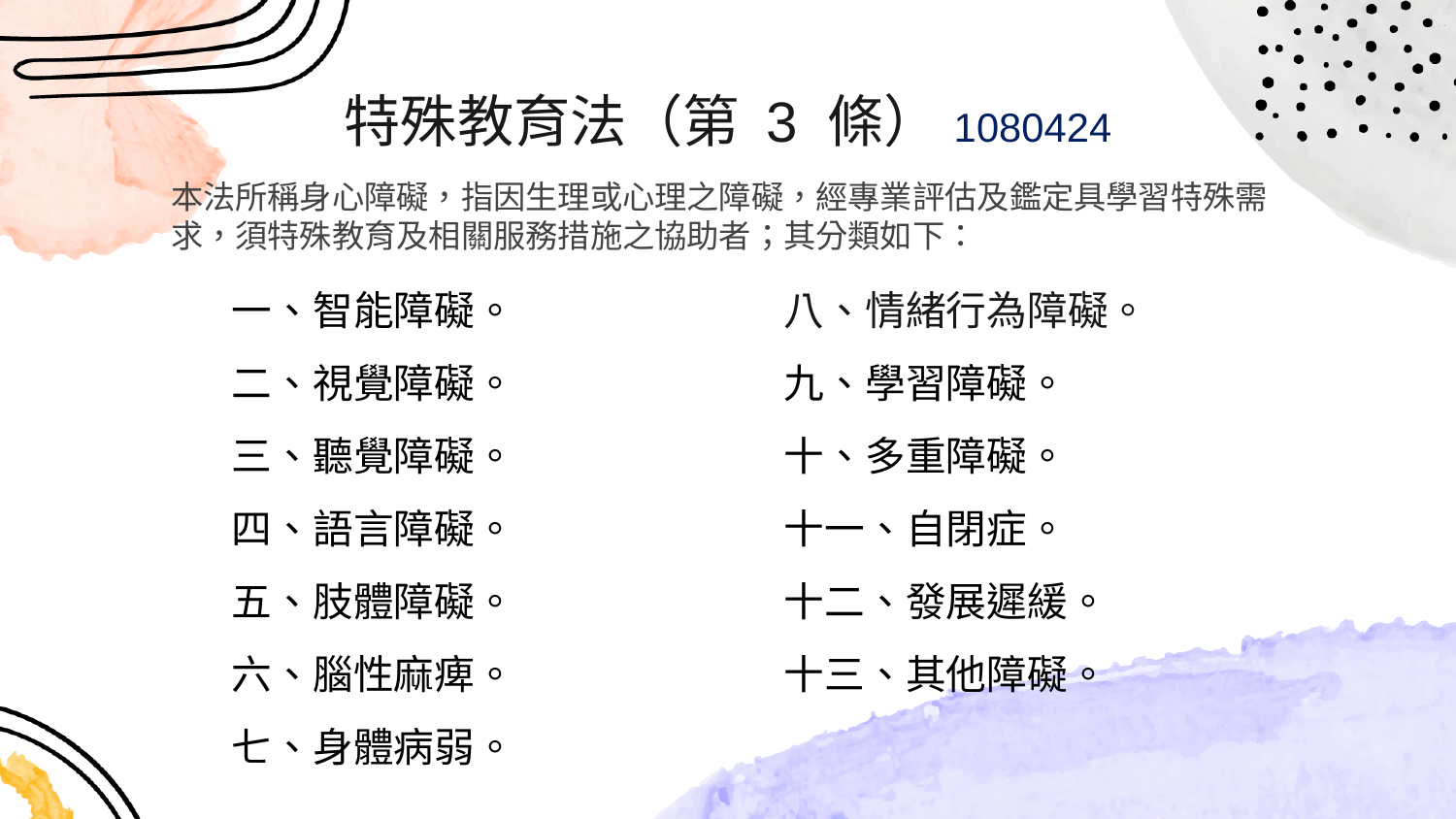

# 特殊教育法（第 3 條）1080424
本法所稱身心障礙，指因生理或心理之障礙，經專業評估及鑑定具學習特殊需求，須特殊教育及相關服務措施之協助者；其分類如下：
一、智能障礙。
二、視覺障礙。
三、聽覺障礙。
四、語言障礙。
五、肢體障礙。
六、腦性麻痺。
七、身體病弱。
八、情緒行為障礙。
九、學習障礙。
十、多重障礙。
十一、自閉症。
十二、發展遲緩。
十三、其他障礙。